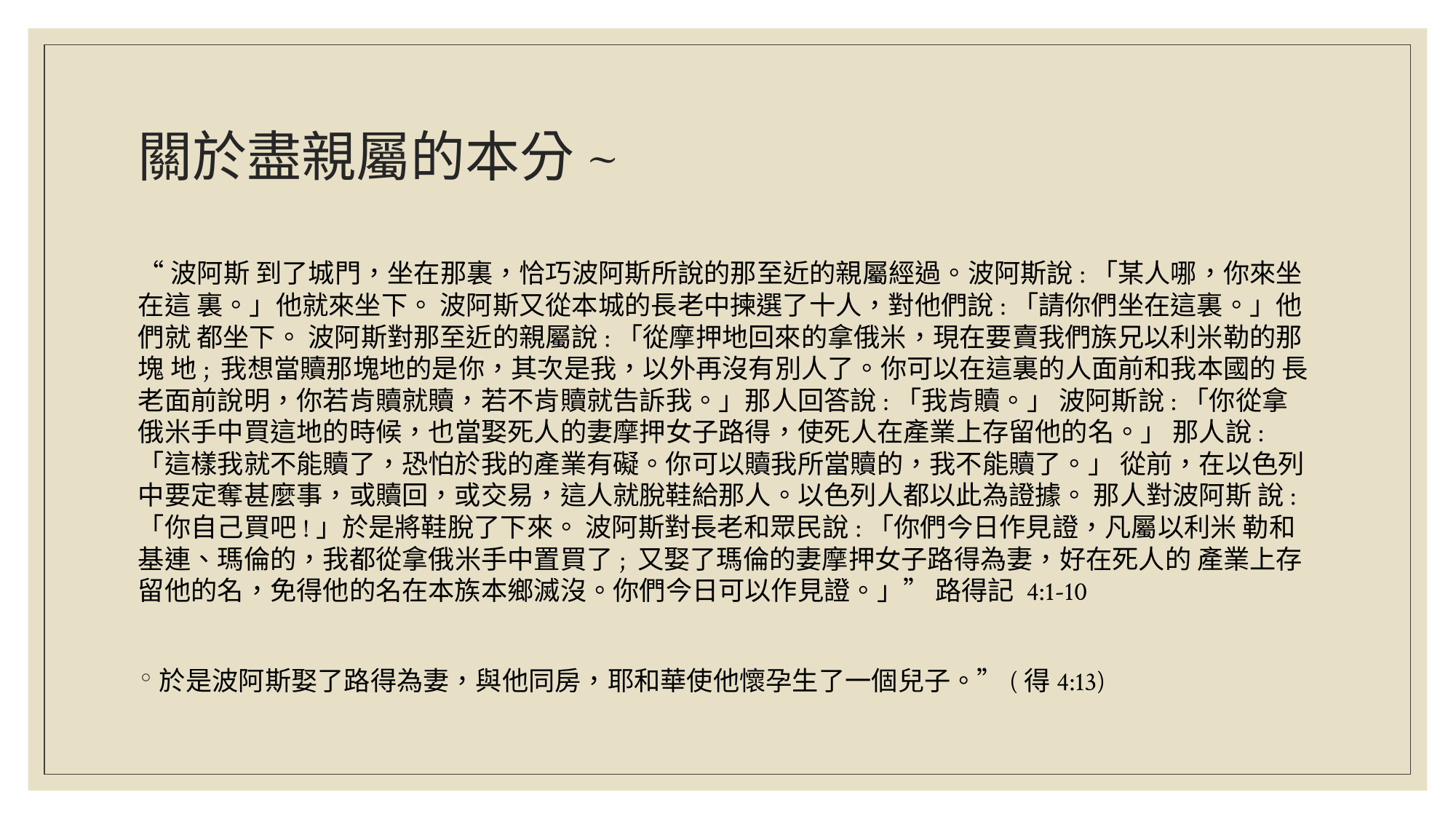

# 關於盡親屬的本分~
“波阿斯 到了城門，坐在那裏，恰巧波阿斯所說的那至近的親屬經過。波阿斯說:「某人哪，你來坐在這 裏。」他就來坐下。 波阿斯又從本城的長老中揀選了十人，對他們說:「請你們坐在這裏。」他們就 都坐下。 波阿斯對那至近的親屬說:「從摩押地回來的拿俄米，現在要賣我們族兄以利米勒的那塊 地; 我想當贖那塊地的是你，其次是我，以外再沒有別人了。你可以在這裏的人面前和我本國的 長老面前說明，你若肯贖就贖，若不肯贖就告訴我。」那人回答說:「我肯贖。」 波阿斯說:「你從拿 俄米手中買這地的時候，也當娶死人的妻摩押女子路得，使死人在產業上存留他的名。」 那人說: 「這樣我就不能贖了，恐怕於我的產業有礙。你可以贖我所當贖的，我不能贖了。」 從前，在以色列 中要定奪甚麼事，或贖回，或交易，這人就脫鞋給那人。以色列人都以此為證據。 那人對波阿斯 說:「你自己買吧!」於是將鞋脫了下來。 波阿斯對長老和眾民說:「你們今日作見證，凡屬以利米 勒和基連、瑪倫的，我都從拿俄米手中置買了; 又娶了瑪倫的妻摩押女子路得為妻，好在死人的 產業上存留他的名，免得他的名在本族本鄉滅沒。你們今日可以作見證。」” 路得記 4:1-10

於是波阿斯娶了路得為妻，與他同房，耶和華使他懷孕生了一個兒子。”(得4:13)